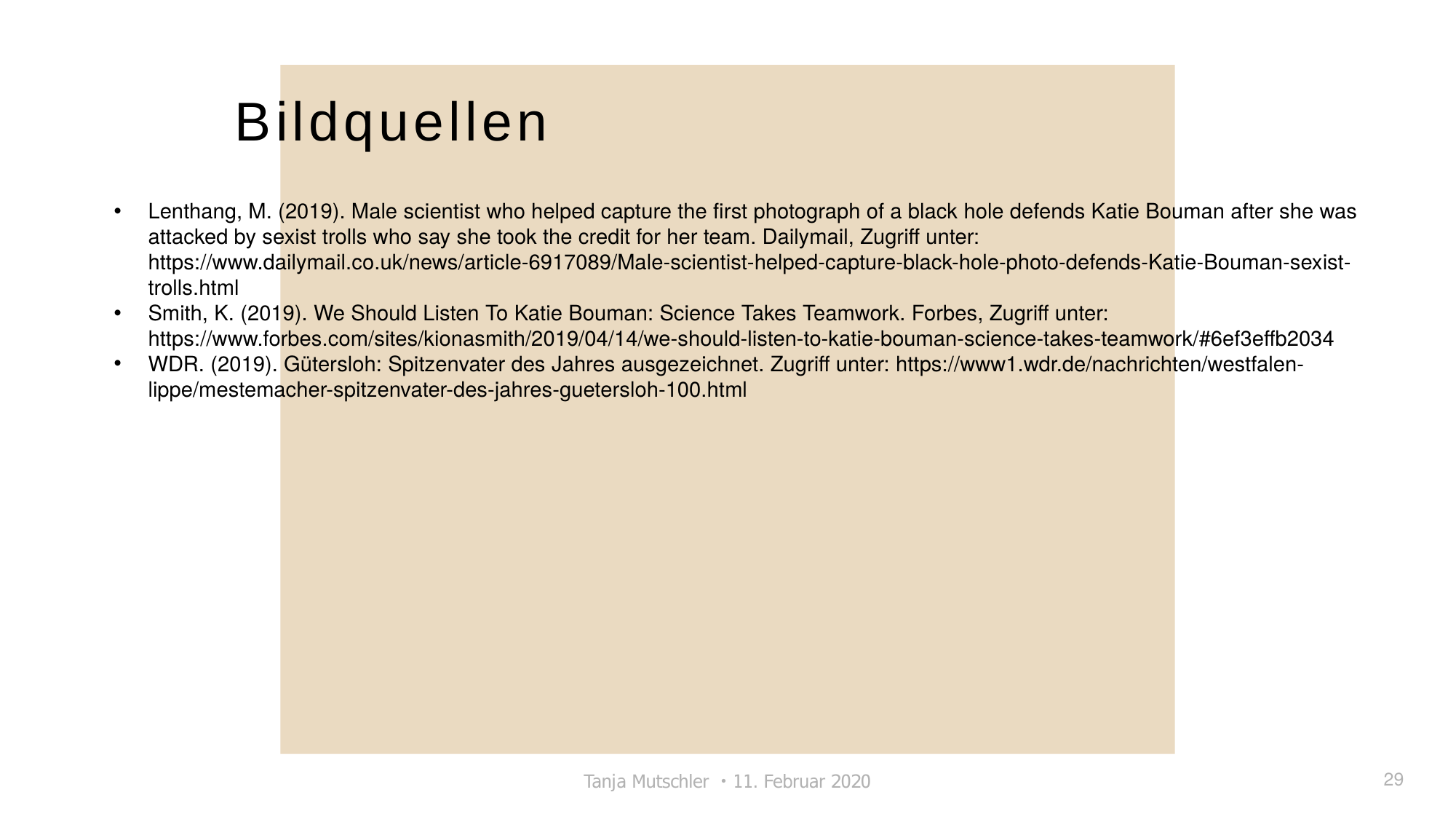

Bildquellen
Lenthang, M. (2019). Male scientist who helped capture the first photograph of a black hole defends Katie Bouman after she was attacked by sexist trolls who say she took the credit for her team. Dailymail, Zugriff unter: https://www.dailymail.co.uk/news/article-6917089/Male-scientist-helped-capture-black-hole-photo-defends-Katie-Bouman-sexist-trolls.html
Smith, K. (2019). We Should Listen To Katie Bouman: Science Takes Teamwork. Forbes, Zugriff unter: https://www.forbes.com/sites/kionasmith/2019/04/14/we-should-listen-to-katie-bouman-science-takes-teamwork/#6ef3effb2034
WDR. (2019). Gütersloh: Spitzenvater des Jahres ausgezeichnet. Zugriff unter: https://www1.wdr.de/nachrichten/westfalen-lippe/mestemacher-spitzenvater-des-jahres-guetersloh-100.html

Tanja Mutschler ・11. Februar 2020
29